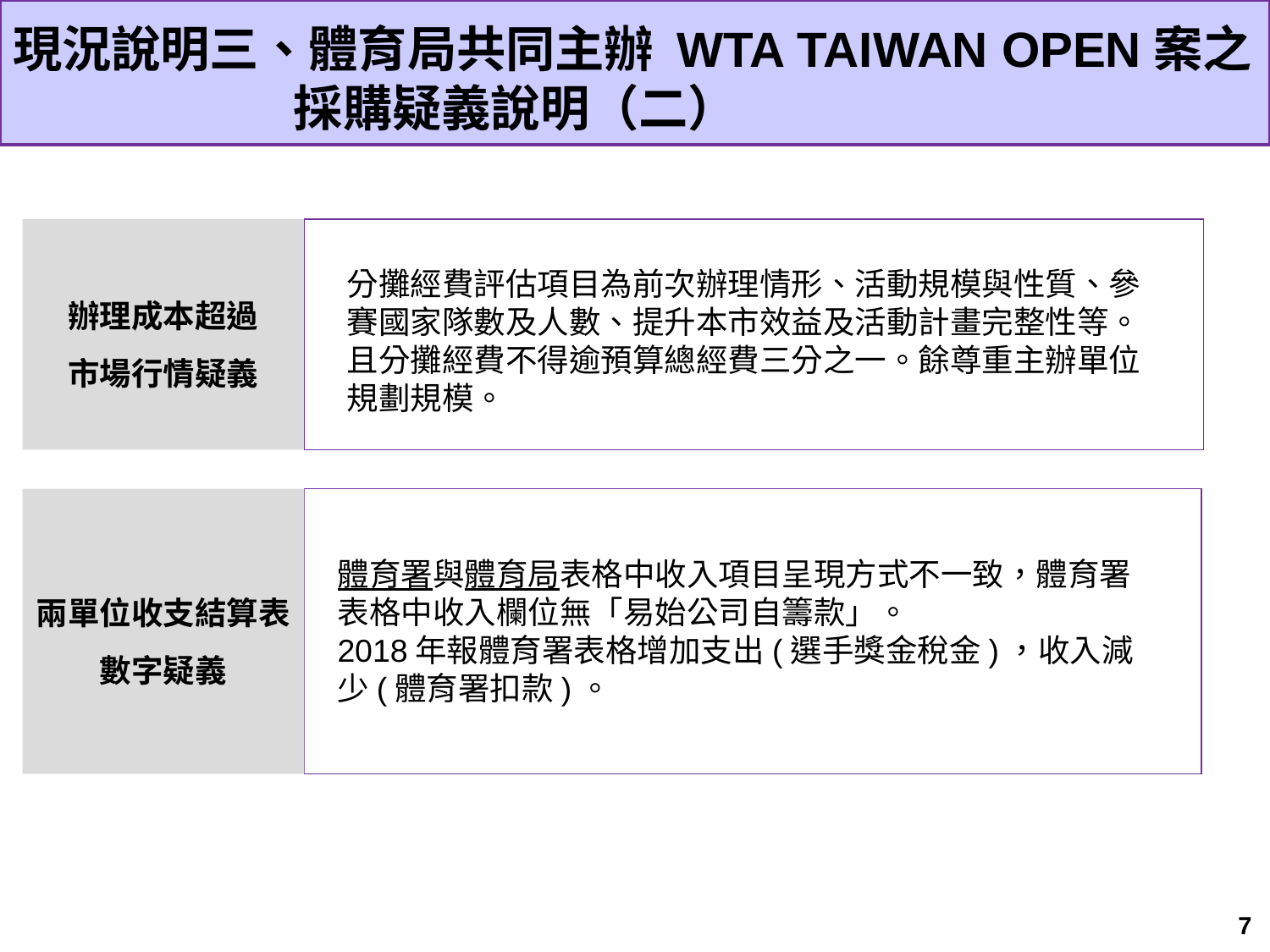

現況說明三、體育局共同主辦 WTA TAIWAN OPEN案之
                        採購疑義說明（二）

辦理成本超過
市場行情疑義

分攤經費評估項目為前次辦理情形、活動規模與性質、參賽國家隊數及人數、提升本市效益及活動計畫完整性等。且分攤經費不得逾預算總經費三分之一。餘尊重主辦單位規劃規模。

兩單位收支結算表數字疑義
體育署與體育局表格中收入項目呈現方式不一致，體育署表格中收入欄位無「易始公司自籌款」。
2018年報體育署表格增加支出(選手獎金稅金)，收入減少(體育署扣款)。
7